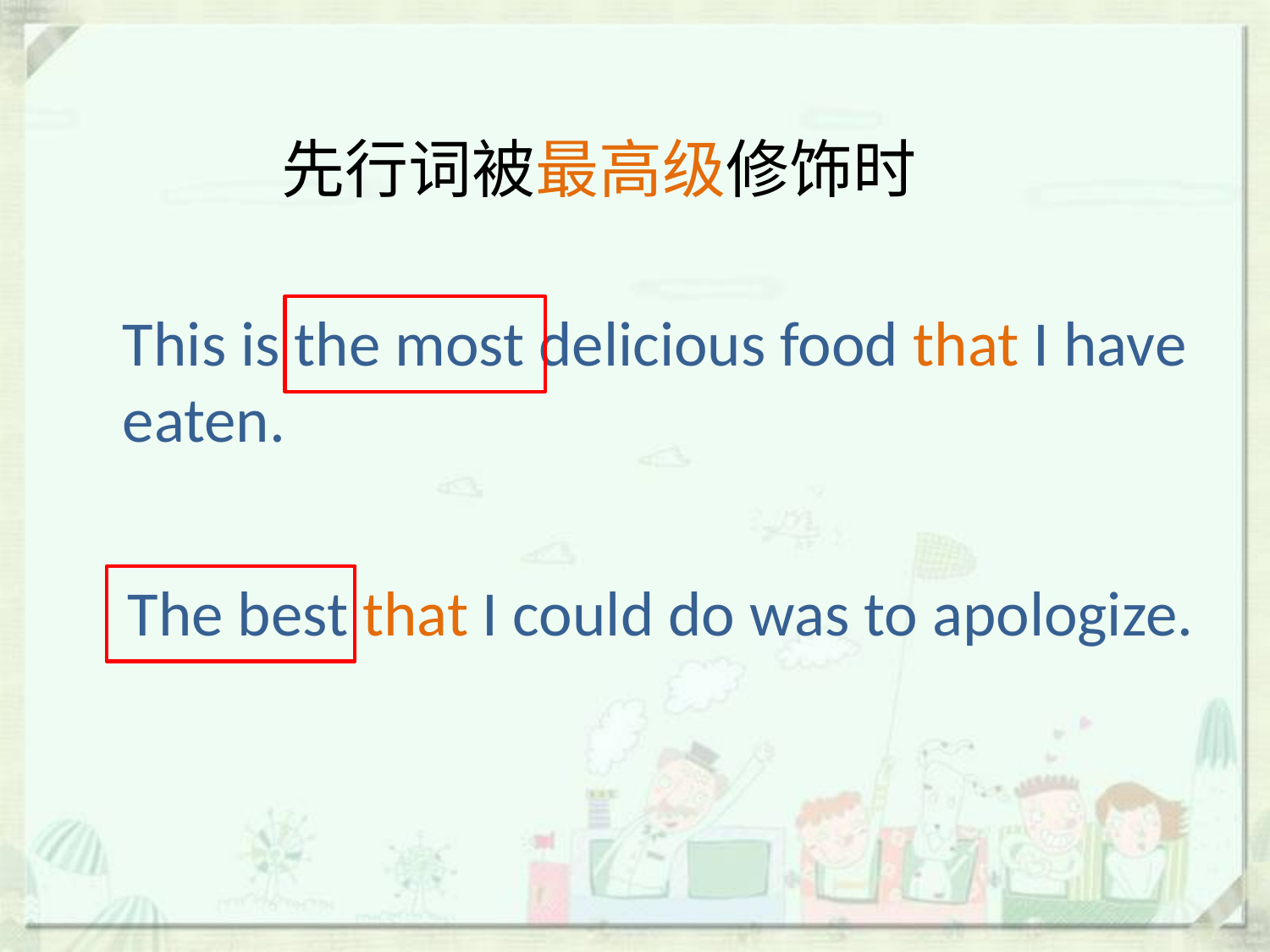

先行词被最高级修饰时
This is the most delicious food that I have eaten.

The best that I could do was to apologize.